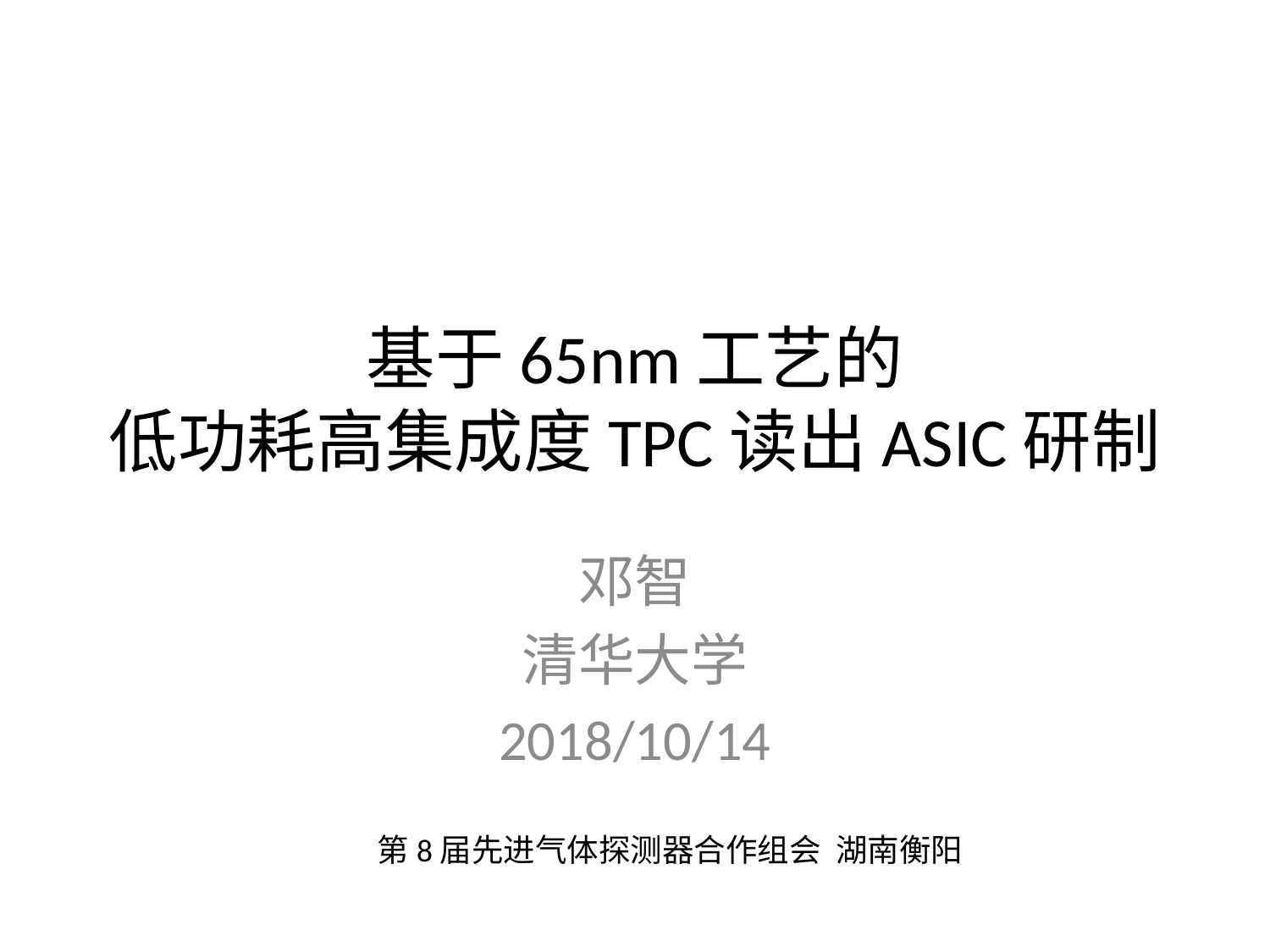

# 基于65nm工艺的 低功耗高集成度TPC读出ASIC研制
邓智
清华大学
2018/10/14
第8届先进气体探测器合作组会  湖南衡阳